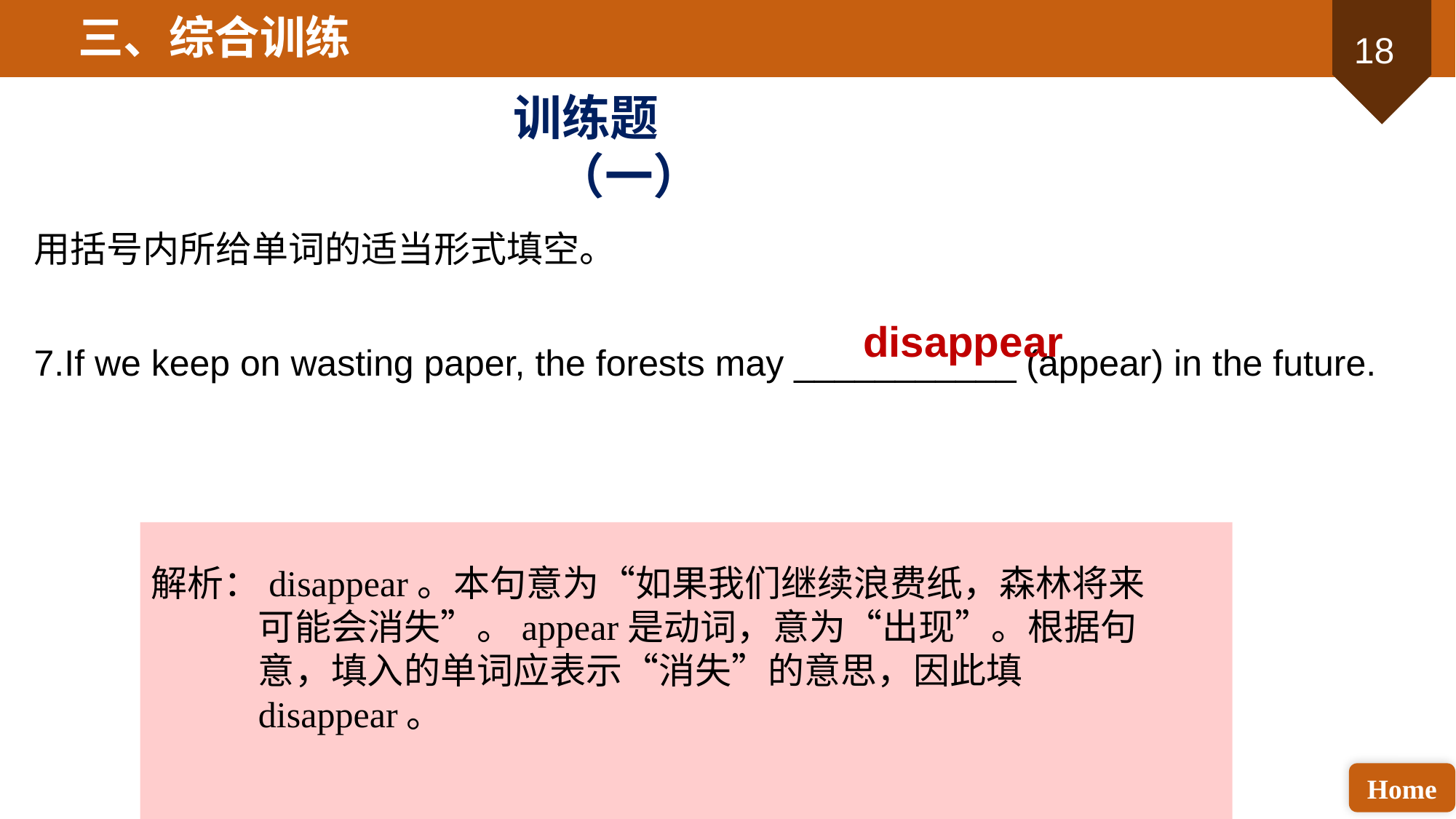

三、综合训练
训练题（一）
用括号内所给单词的适当形式填空。

7.If we keep on wasting paper, the forests may ___________ (appear) in the future.
disappear

解析：disappear。本句意为“如果我们继续浪费纸，森林将来可能会消失”。appear是动词，意为“出现”。根据句意，填入的单词应表示“消失”的意思，因此填disappear。